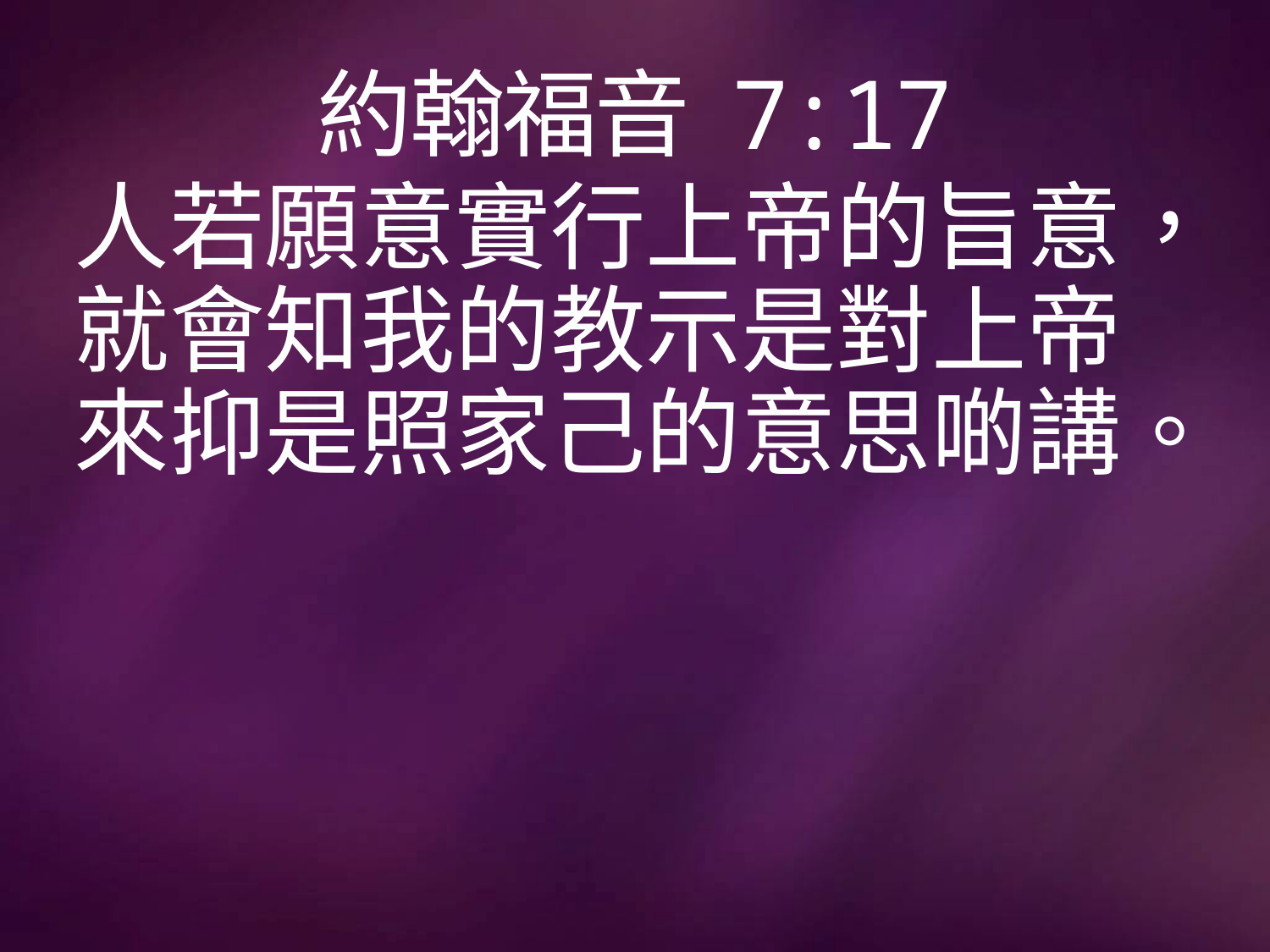

# 約翰福音 7:17
人若願意實行上帝的旨意，就會知我的教示是對上帝來抑是照家己的意思啲講。